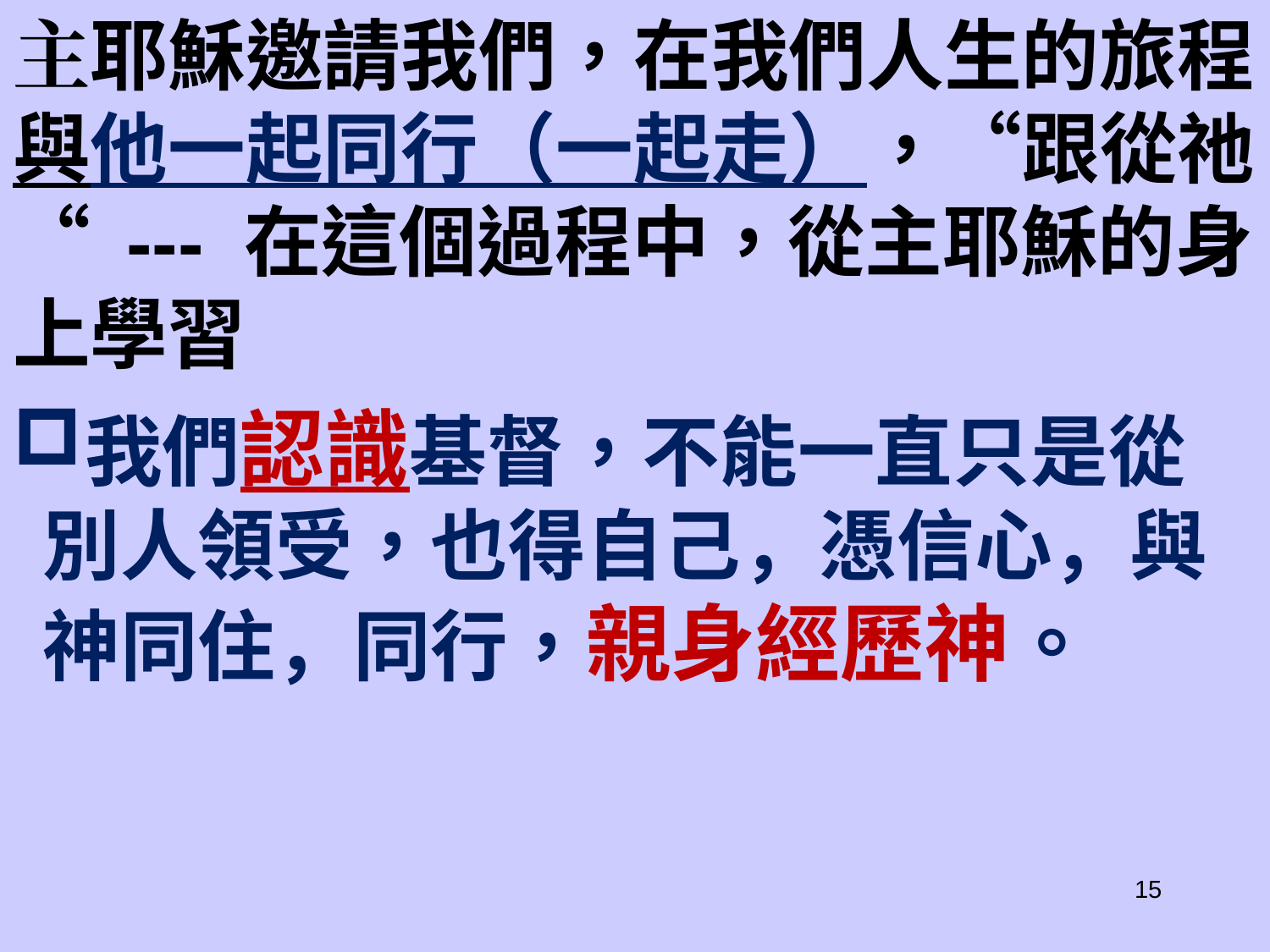

主耶穌邀請我們，在我們人生的旅程與他一起同行（一起走），“跟從祂“ --- 在這個過程中，從主耶穌的身上學習
我們認識基督，不能一直只是從別人領受，也得自己，憑信心，與神同住，同行，親身經歷神。

15